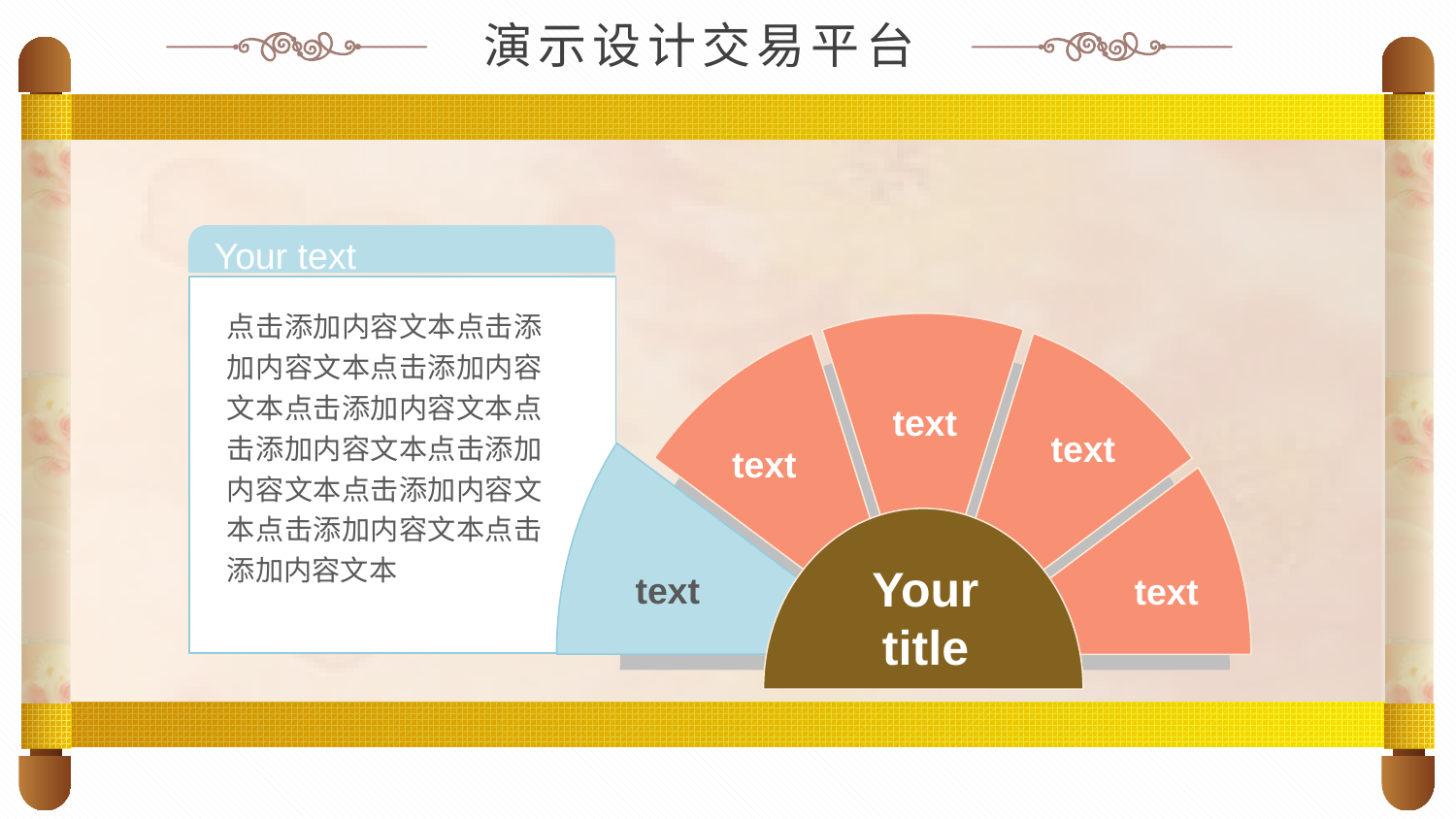

演示设计交易平台

Your text

text
text
text

Your title
text
text
点击添加内容文本点击添加内容文本点击添加内容文本点击添加内容文本点击添加内容文本点击添加内容文本点击添加内容文本点击添加内容文本点击添加内容文本